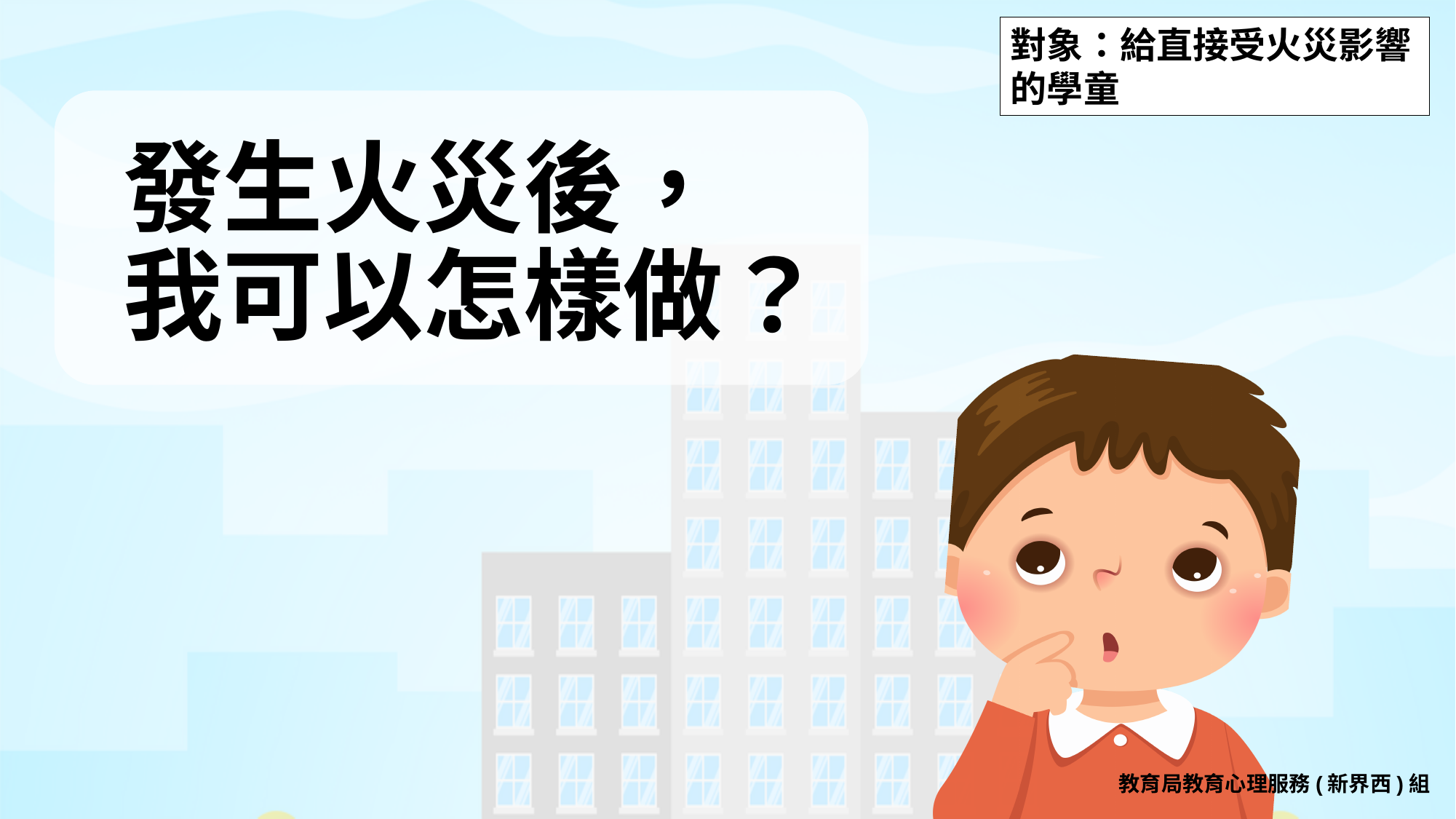

對象：給直接受火災影響的學童

# 發生火災後， 我可以怎樣做？

教育局教育心理服務(新界西)組